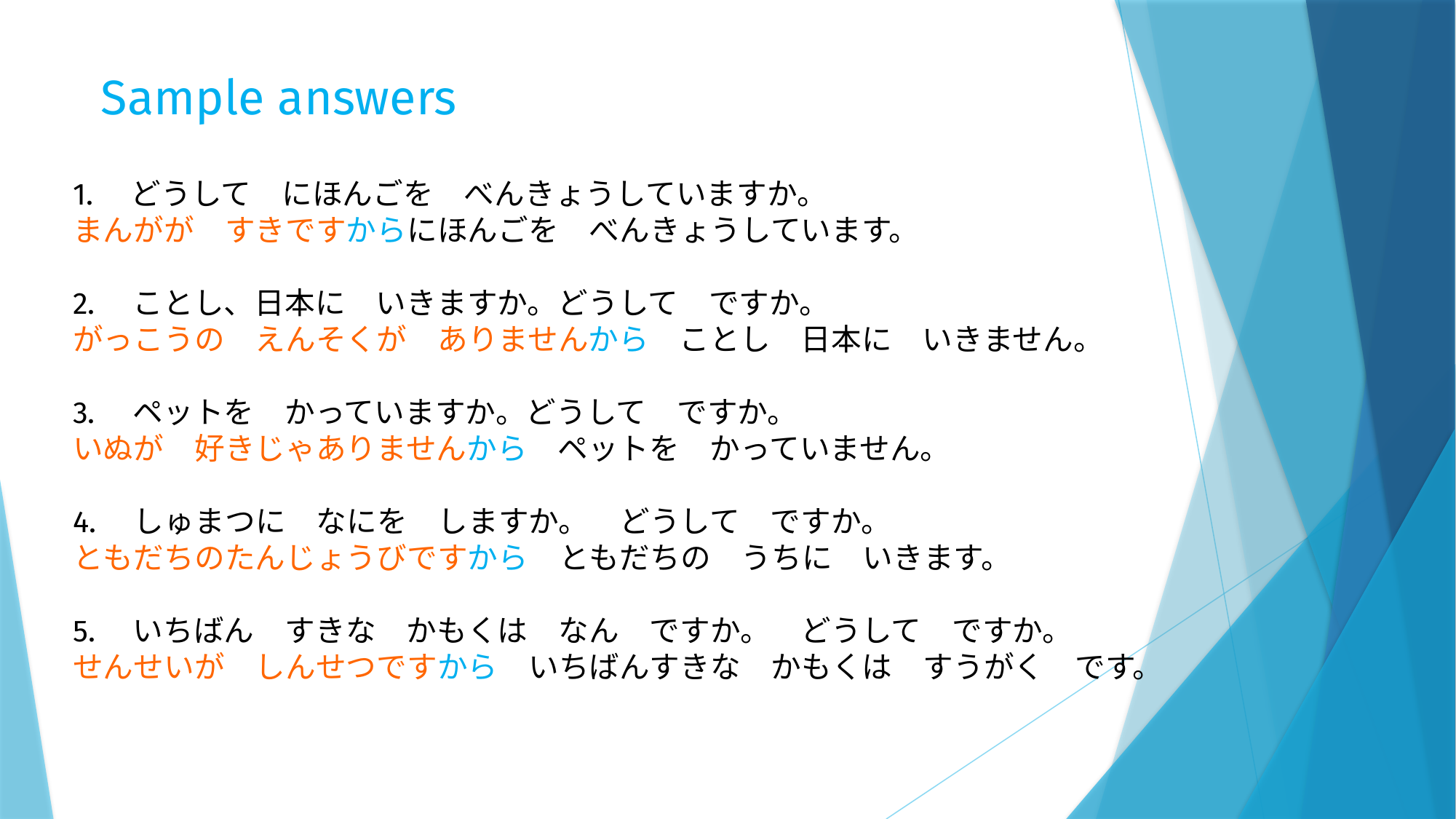

Sample answers
1.　どうして　にほんごを　べんきょうしていますか。
まんがが　すきですからにほんごを　べんきょうしています。

2.　ことし、日本に　いきますか。どうして　ですか。
がっこうの　えんそくが　ありませんから　ことし　日本に　いきません。

3.　ペットを　かっていますか。どうして　ですか。
いぬが　好きじゃありませんから　ペットを　かっていません。

4.　しゅまつに　なにを　しますか。　どうして　ですか。
ともだちのたんじょうびですから　ともだちの　うちに　いきます。

5.　いちばん　すきな　かもくは　なん　ですか。　どうして　ですか。
せんせいが　しんせつですから　いちばんすきな　かもくは　すうがく　です。